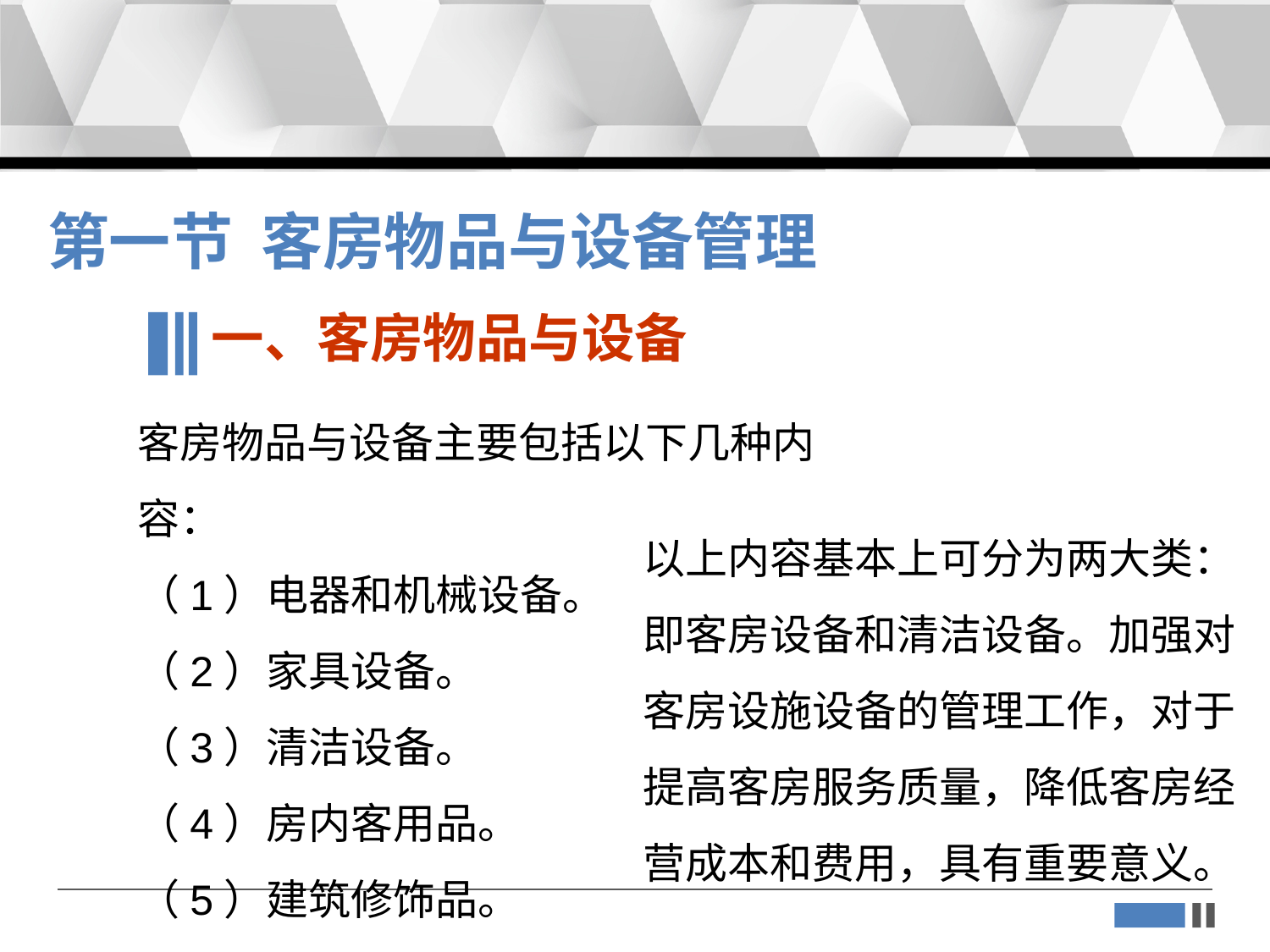

第一节  客房物品与设备管理
一、客房物品与设备

客房物品与设备主要包括以下几种内容：
（1）电器和机械设备。
（2）家具设备。
（3）清洁设备。
（4）房内客用品。
（5）建筑修饰品。
以上内容基本上可分为两大类：即客房设备和清洁设备。加强对客房设施设备的管理工作，对于提高客房服务质量，降低客房经营成本和费用，具有重要意义。